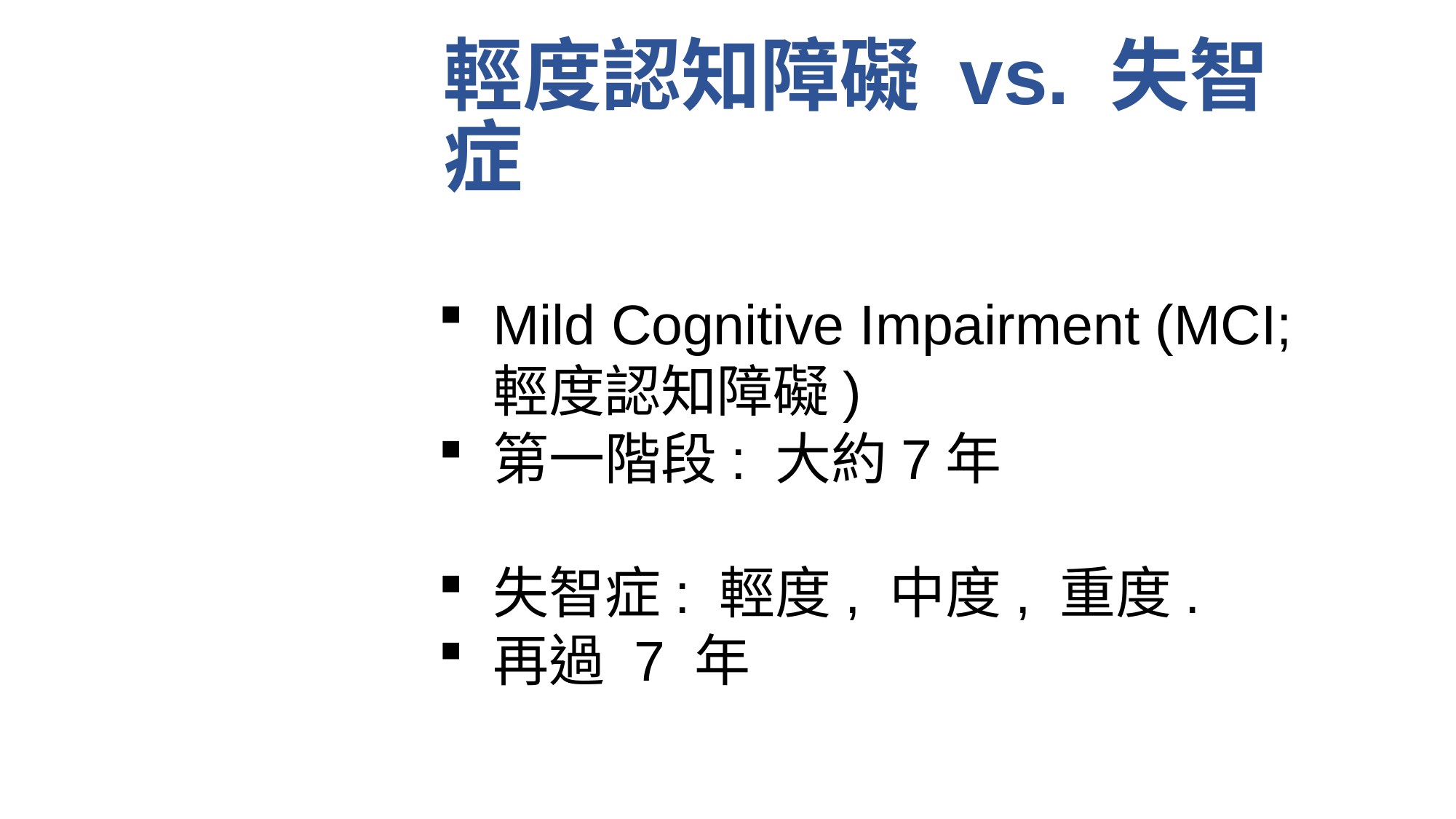

# 輕度認知障礙 vs. 失智症
Mild Cognitive Impairment (MCI; 輕度認知障礙)
第一階段: 大約7年

失智症: 輕度, 中度, 重度.
再過 7 年